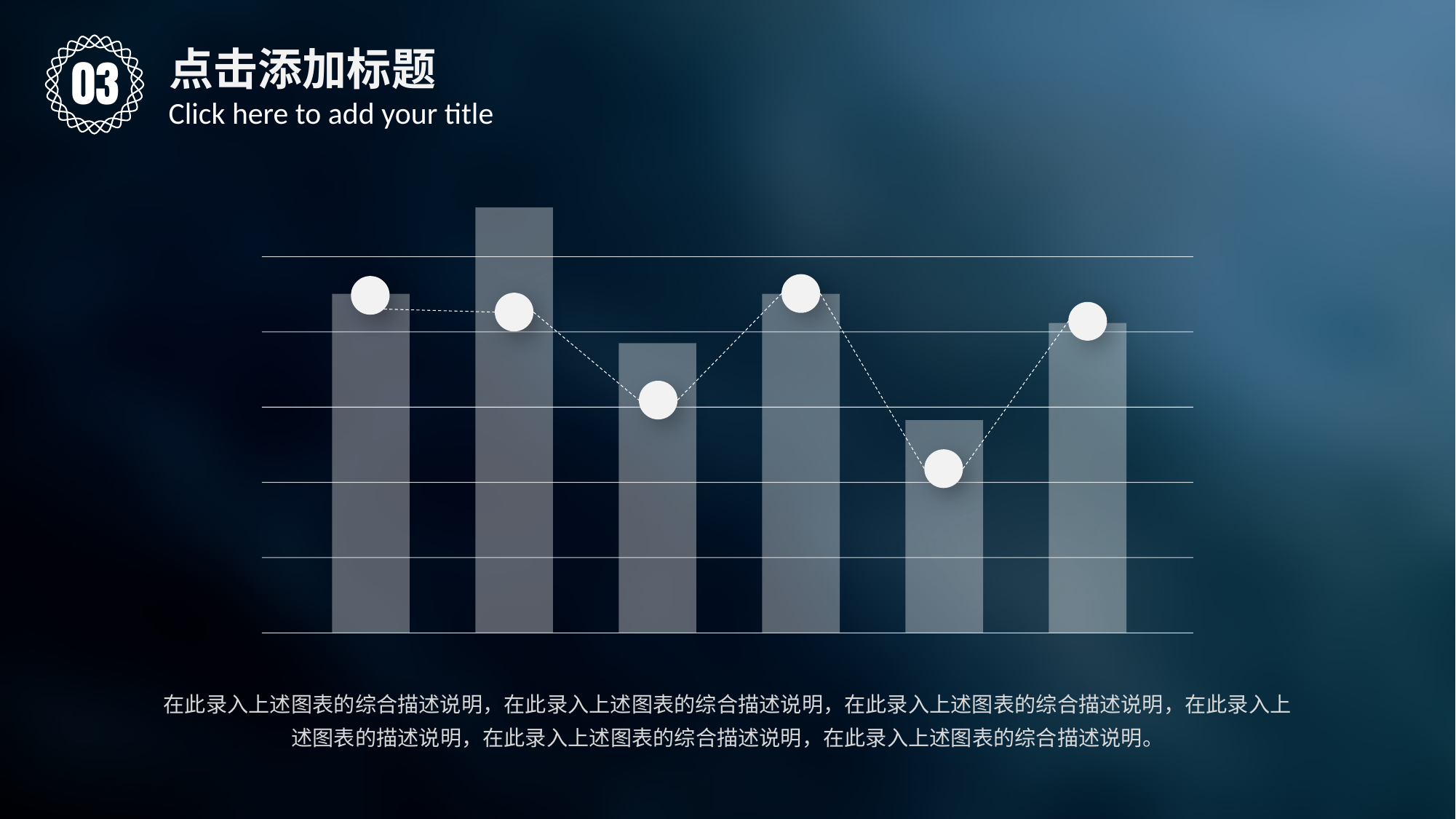

点击添加标题
03
Click here to add your title

在此录入上述图表的综合描述说明，在此录入上述图表的综合描述说明，在此录入上述图表的综合描述说明，在此录入上述图表的描述说明，在此录入上述图表的综合描述说明，在此录入上述图表的综合描述说明。